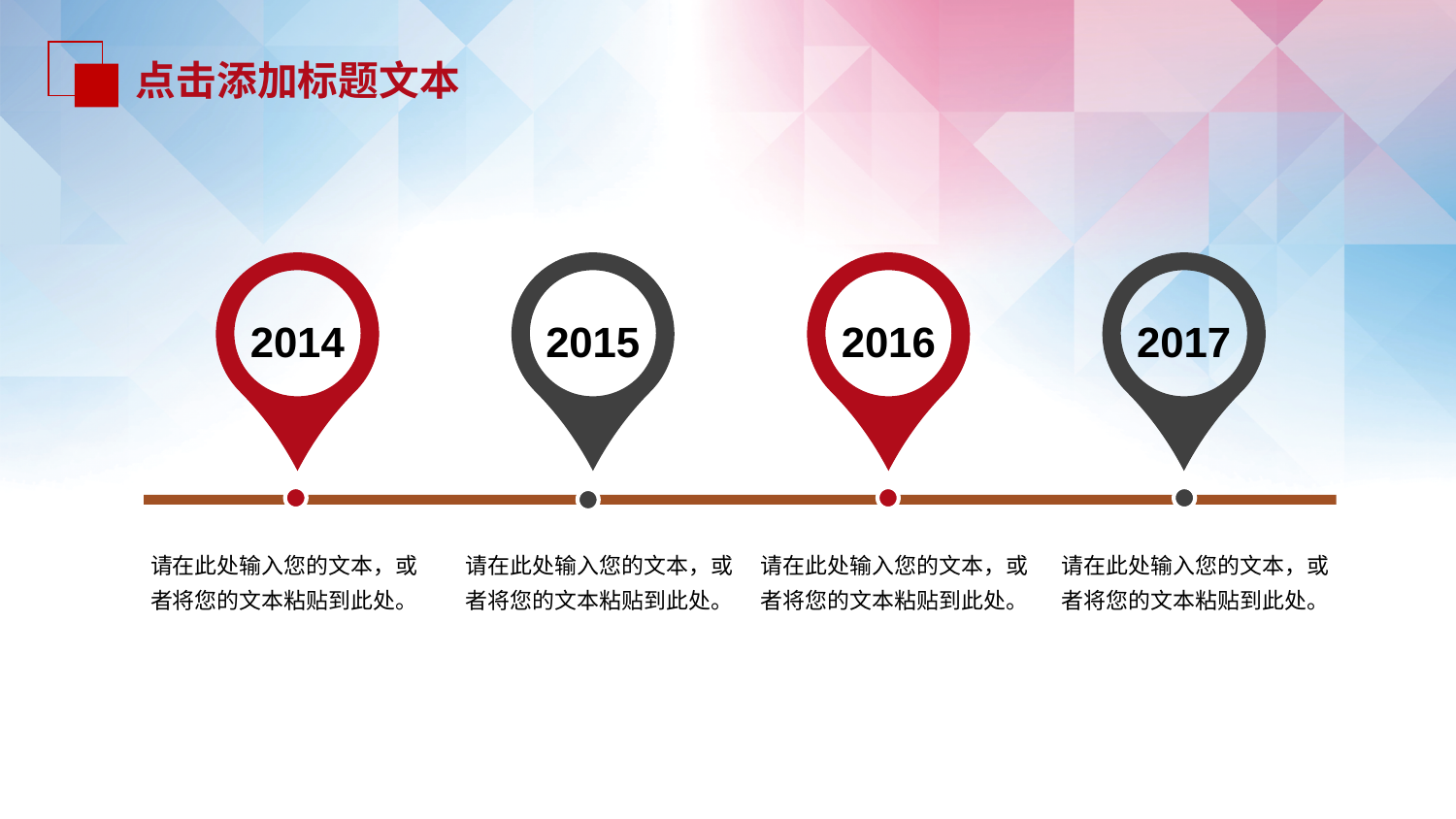

点击添加标题文本
2014
2015
2016
2017

请在此处输入您的文本，或者将您的文本粘贴到此处。
请在此处输入您的文本，或者将您的文本粘贴到此处。
请在此处输入您的文本，或者将您的文本粘贴到此处。
请在此处输入您的文本，或者将您的文本粘贴到此处。